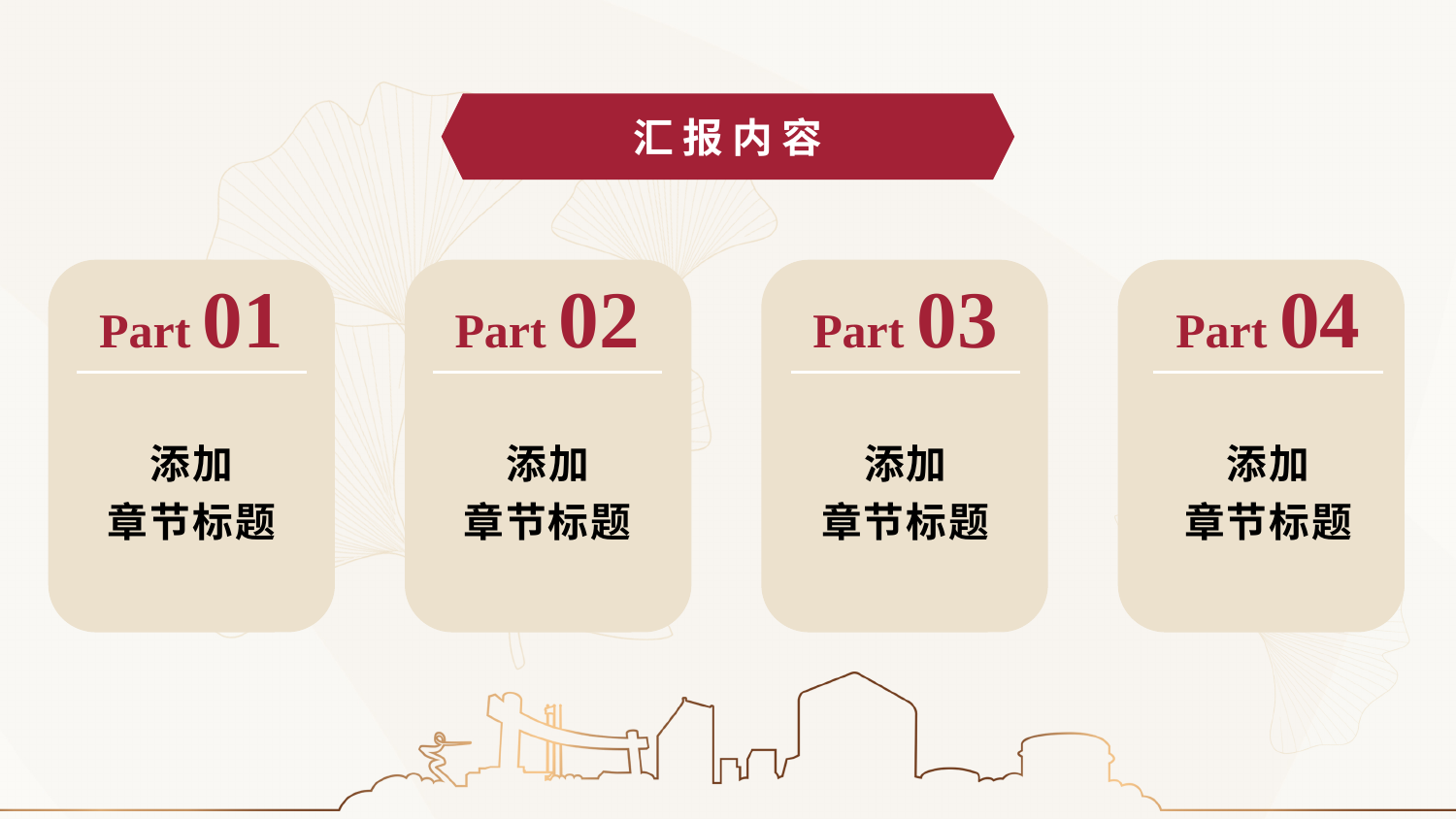

汇 报 内 容

Part 01

Part 02

Part 03

Part 04
添加
章节标题
添加
章节标题
添加
章节标题
添加
章节标题